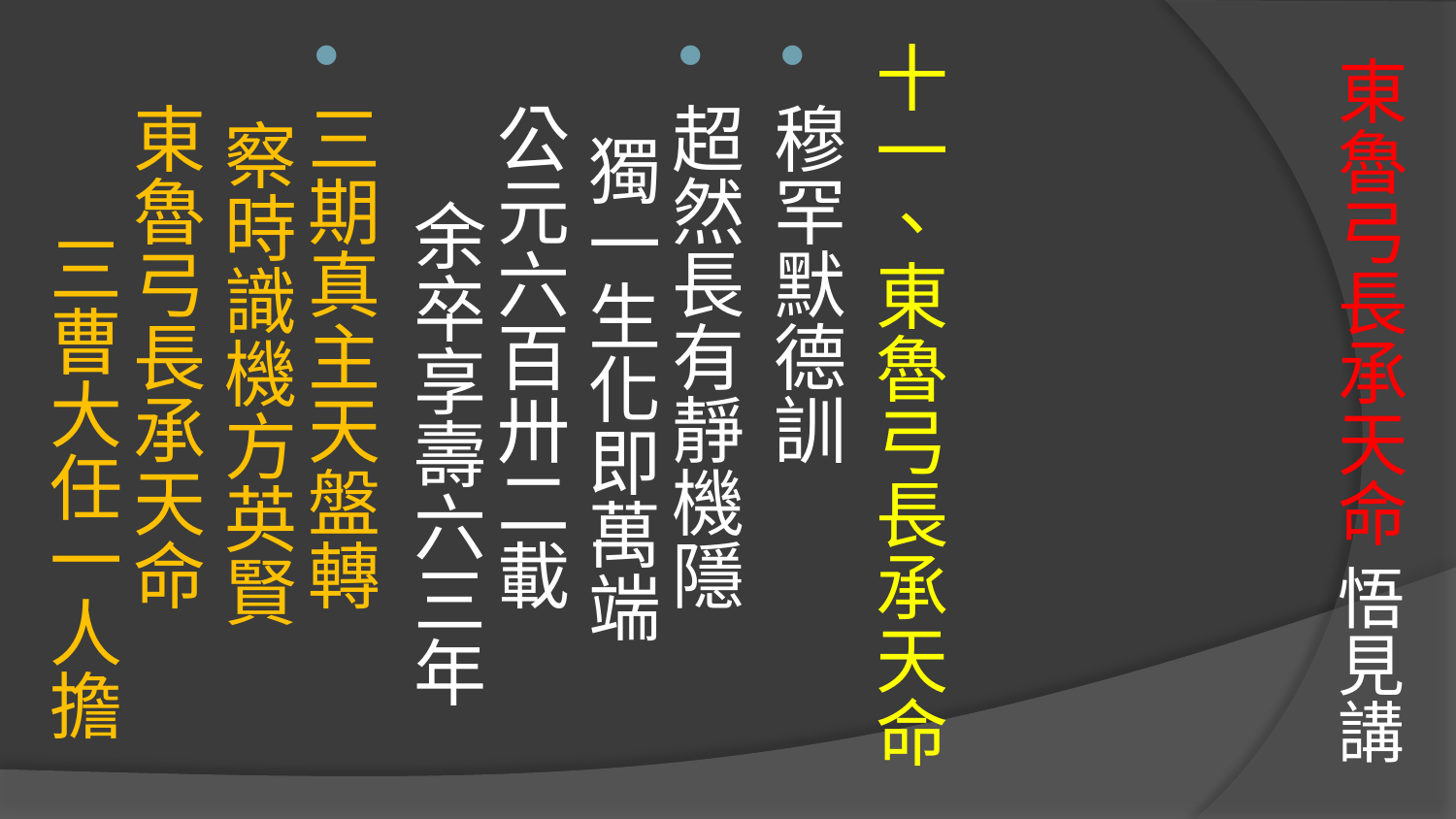

十一、東魯弓長承天命
穆罕默德訓
超然長有靜機隱　         獨一生化即萬端
公元六百卅二載　             余卒享壽六三年
三期真主天盤轉　        察時識機方英賢
東魯弓長承天命　               三曹大任一人擔
# 東魯弓長承天命 悟見講